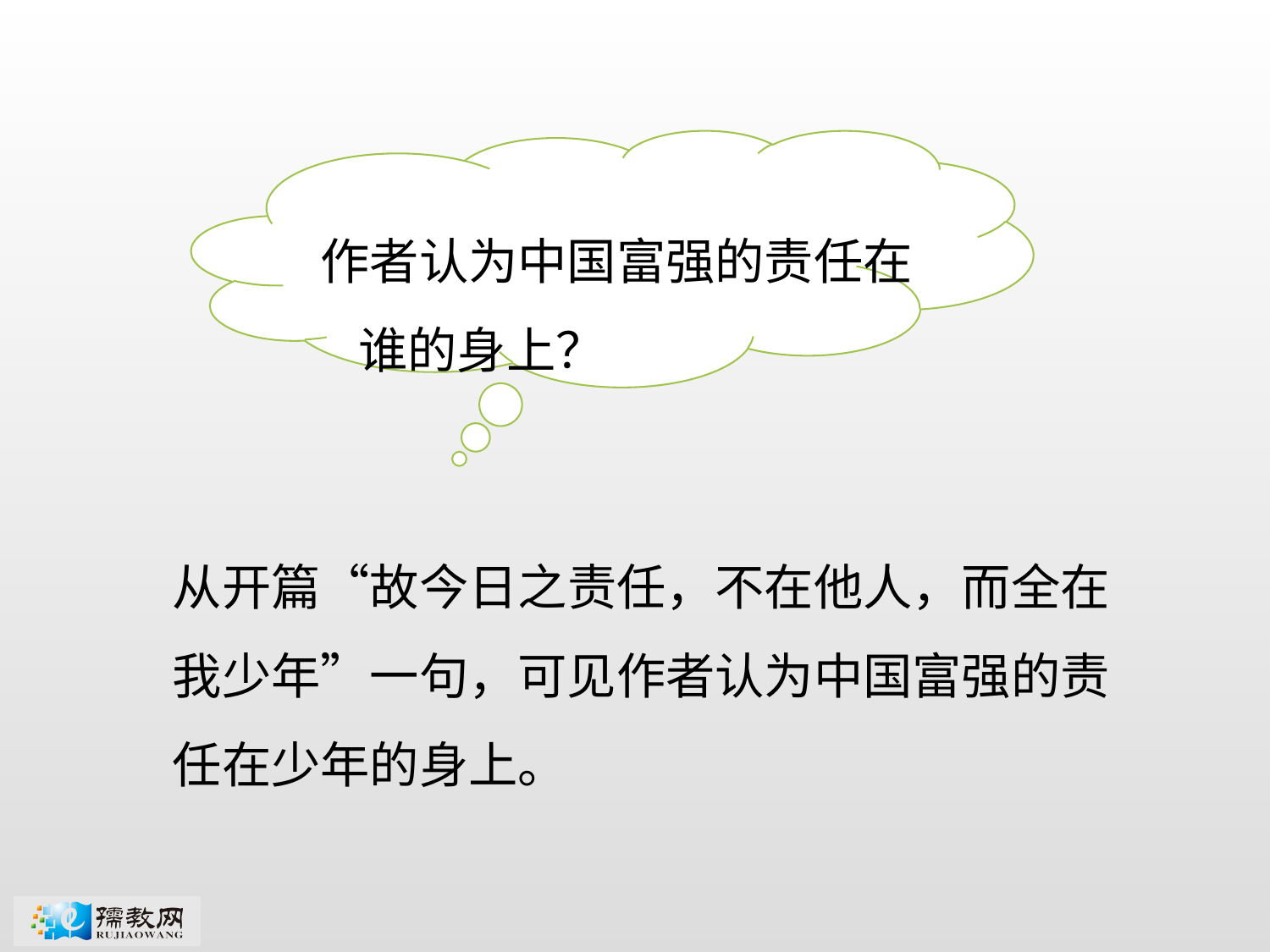

作者认为中国富强的责任在谁的身上？
从开篇“故今日之责任，不在他人，而全在我少年”一句，可见作者认为中国富强的责任在少年的身上。